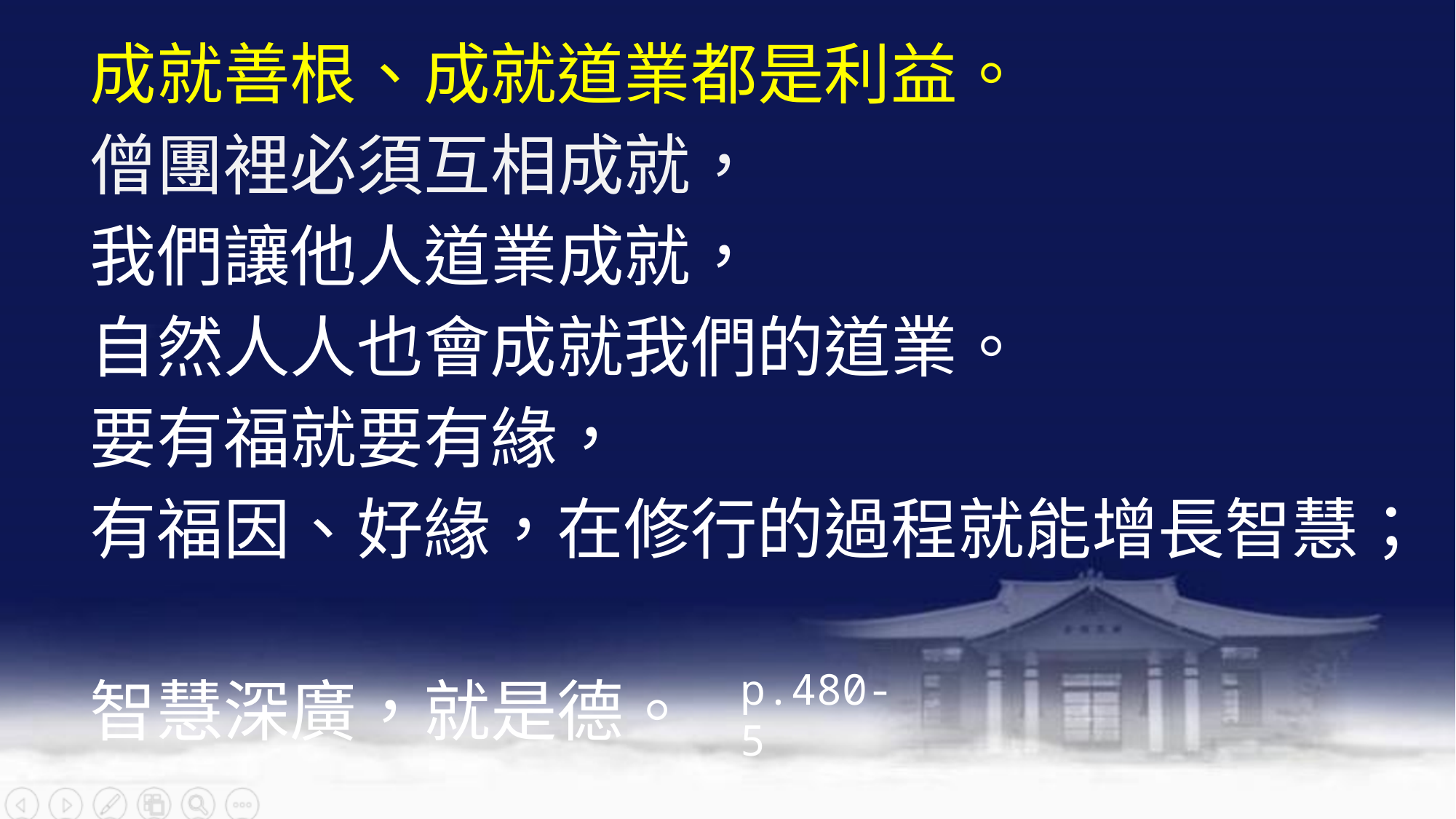

# 成就善根、成就道業都是利益。 僧團裡必須互相成就， 我們讓他人道業成就， 自然人人也會成就我們的道業。 要有福就要有緣， 有福因、好緣，在修行的過程就能增長智慧； 智慧深廣，就是德。
p.480-5